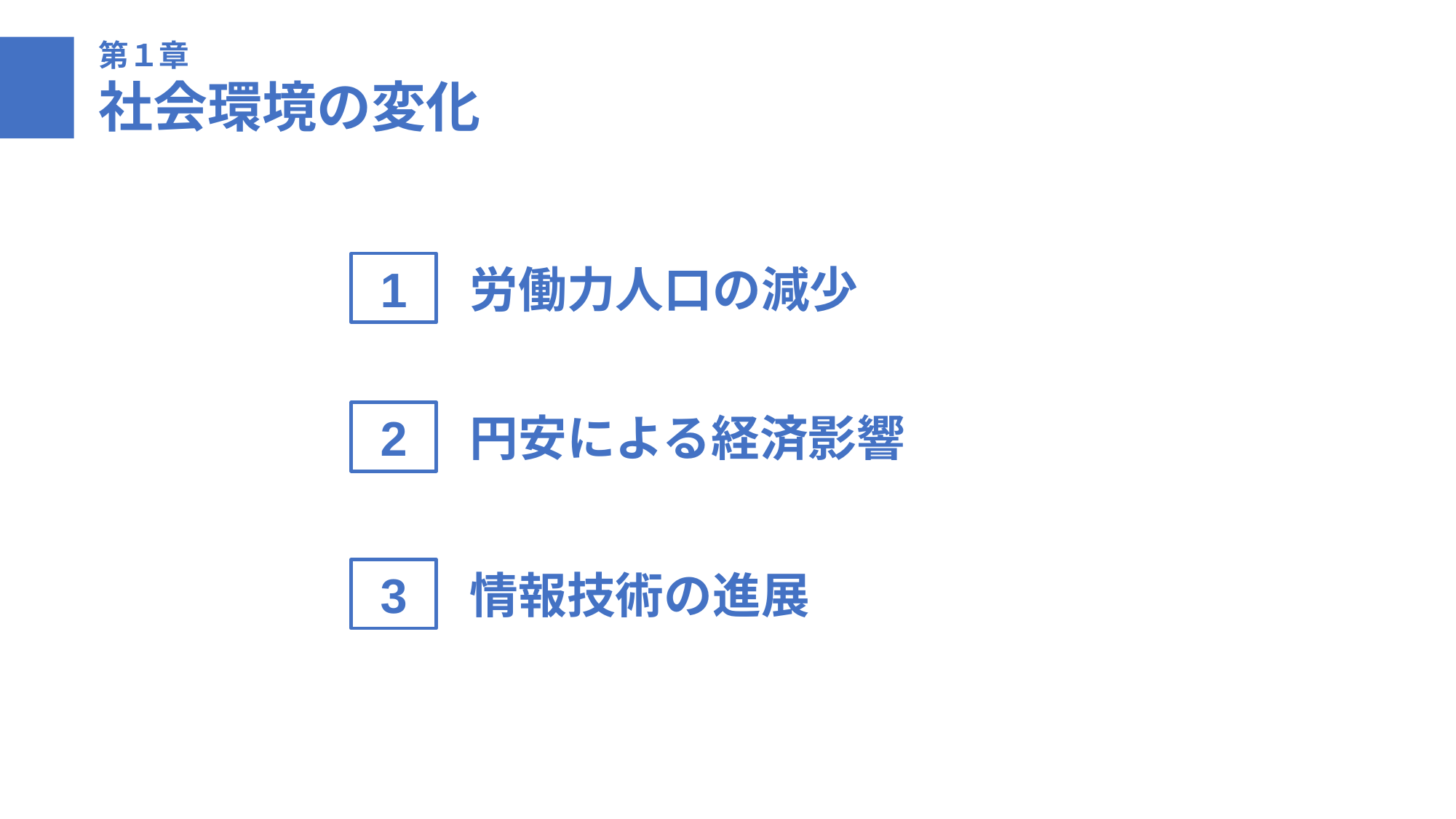

第１章
社会環境の変化

1
労働力人口の減少
2
円安による経済影響
3
情報技術の進展